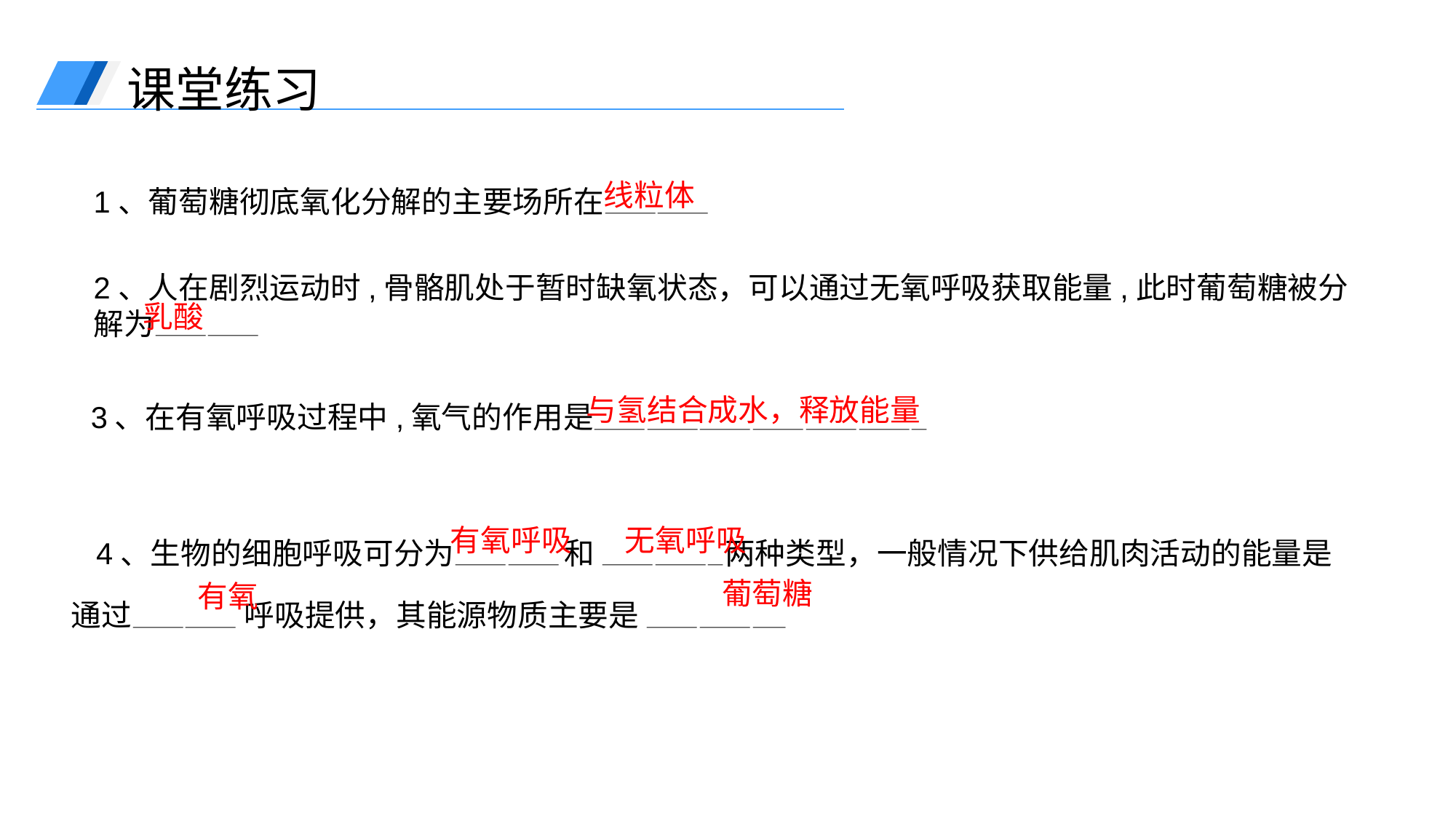

课堂练习

线粒体
1、葡萄糖彻底氧化分解的主要场所在——————
2、人在剧烈运动时,骨骼肌处于暂时缺氧状态，可以通过无氧呼吸获取能量,此时葡萄糖被分解为——————
乳酸
与氢结合成水，释放能量
 3、在有氧呼吸过程中,氧气的作用是———————————————————
   4、生物的细胞呼吸可分为—————— 和 ———————两种类型，一般情况下供给肌肉活动的能量是通过—————— 呼吸提供，其能源物质主要是 ————————
有氧呼吸
无氧呼吸
葡萄糖
有氧